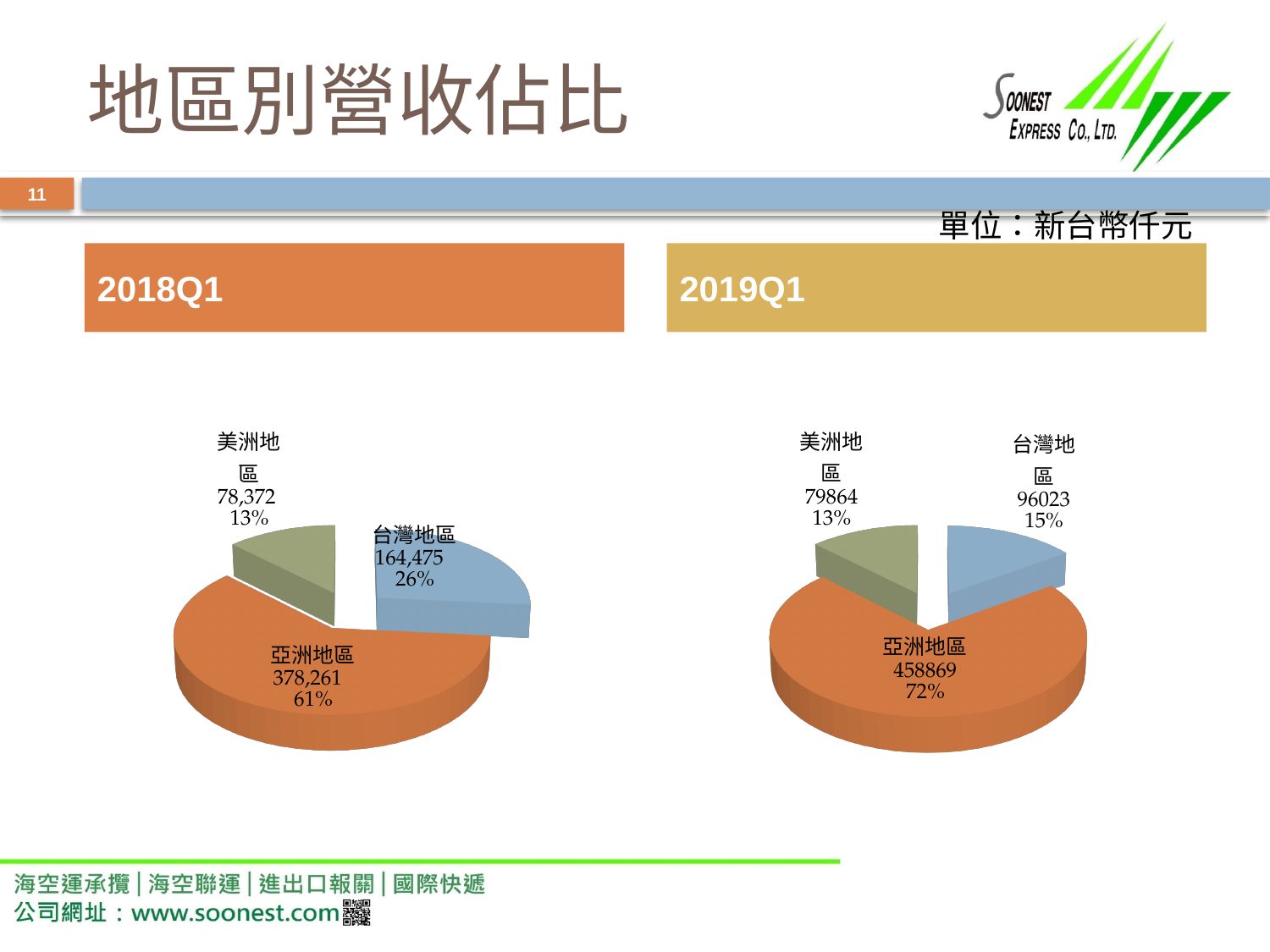

# 地區別營收佔比
11
單位：新台幣仟元
2018Q1
2019Q1

[unsupported chart]

[unsupported chart]